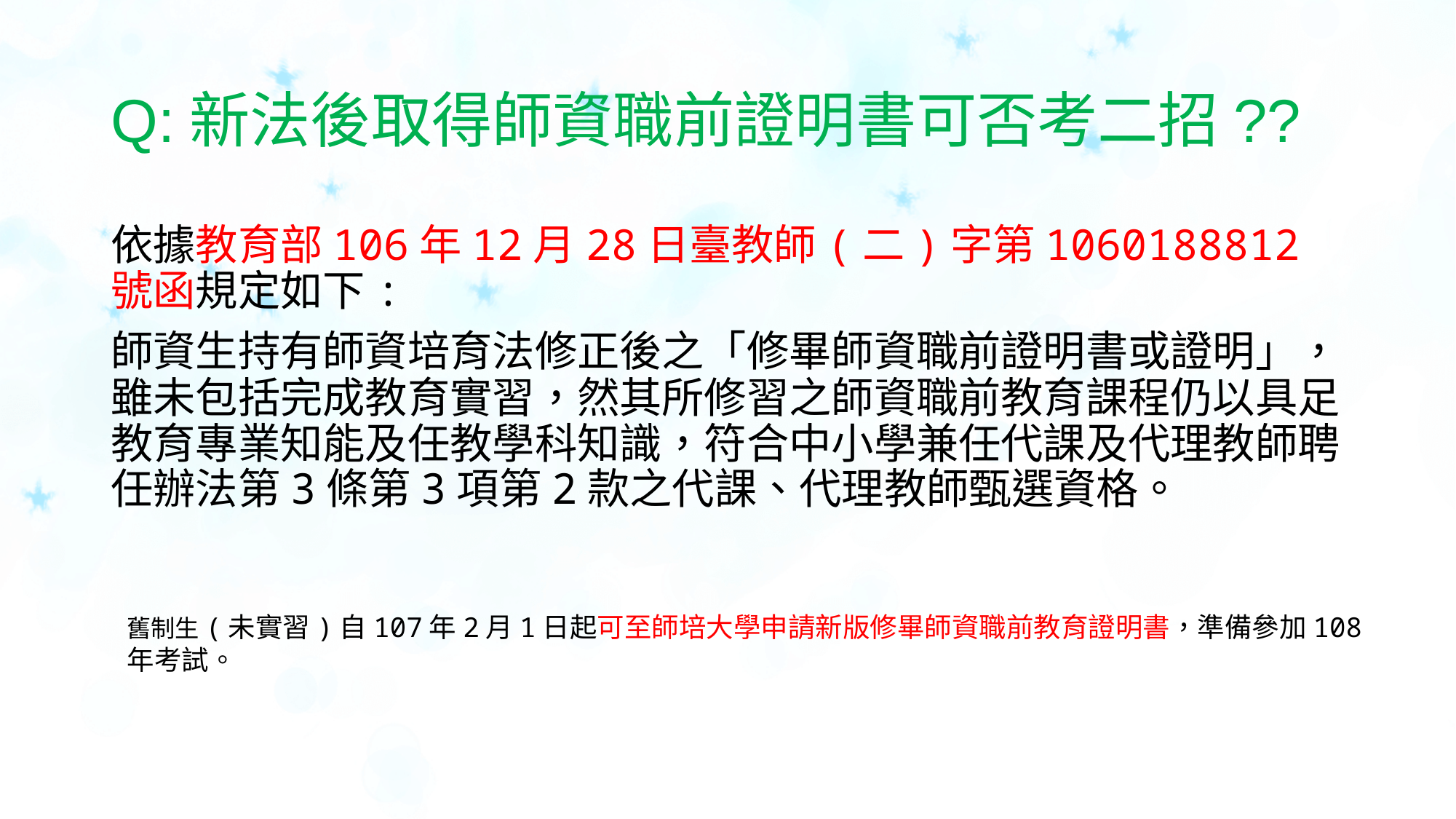

# Q:新法後取得師資職前證明書可否考二招??
依據教育部106年12月28日臺教師(二)字第1060188812號函規定如下:
師資生持有師資培育法修正後之「修畢師資職前證明書或證明」，雖未包括完成教育實習，然其所修習之師資職前教育課程仍以具足教育專業知能及任教學科知識，符合中小學兼任代課及代理教師聘任辦法第3條第3項第2款之代課、代理教師甄選資格。

舊制生(未實習)自107年2月1日起可至師培大學申請新版修畢師資職前教育證明書，準備參加108年考試。